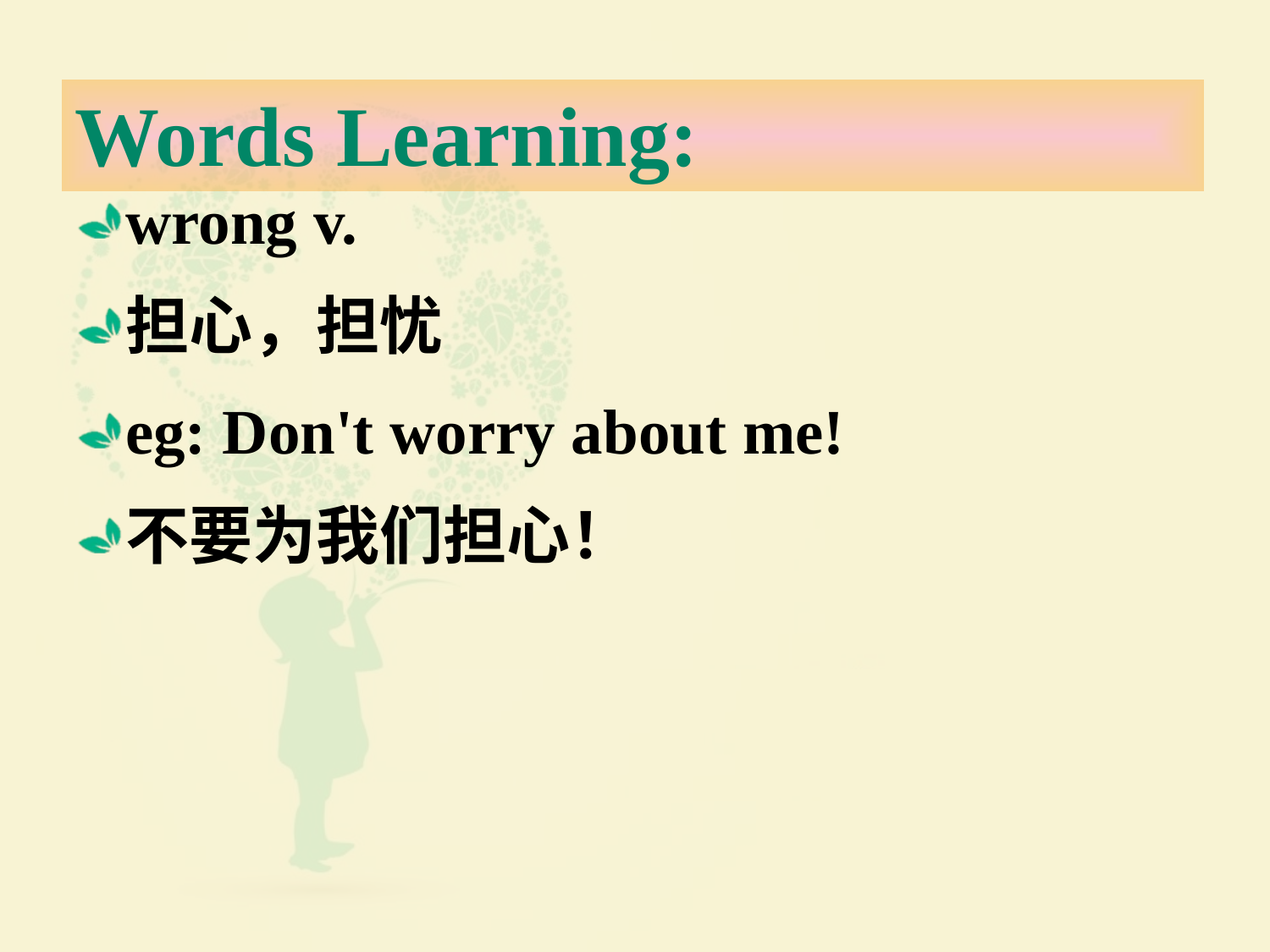

# Words Learning:
wrong v.
担心，担忧
eg: Don't worry about me!
不要为我们担心！